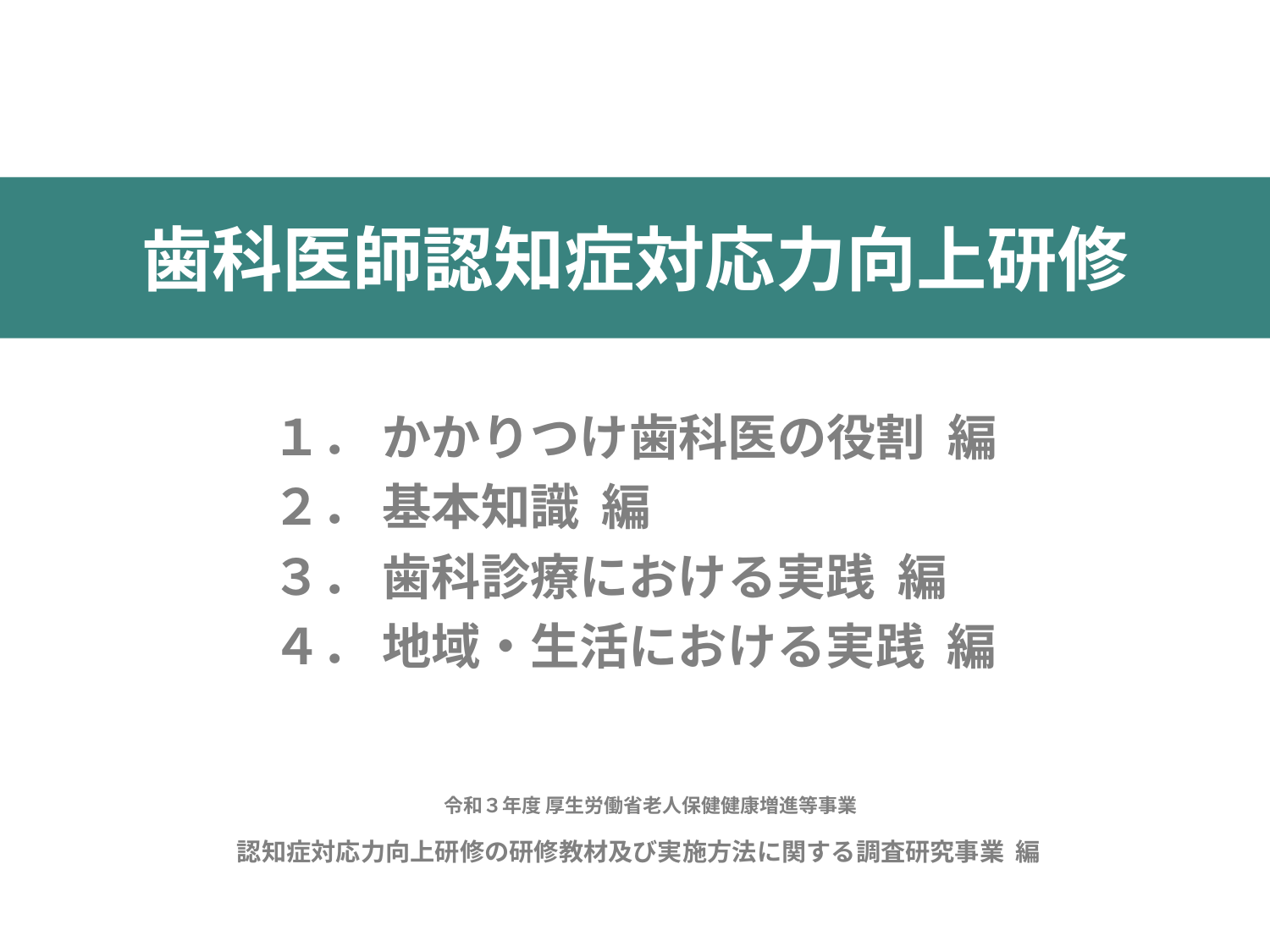

歯科医師認知症対応力向上研修
１． かかりつけ歯科医の役割  編
２． 基本知識  編
３． 歯科診療における実践  編
４． 地域・生活における実践  編
令和３年度 厚生労働省老人保健健康増進等事業
認知症対応力向上研修の研修教材及び実施方法に関する調査研究事業  編